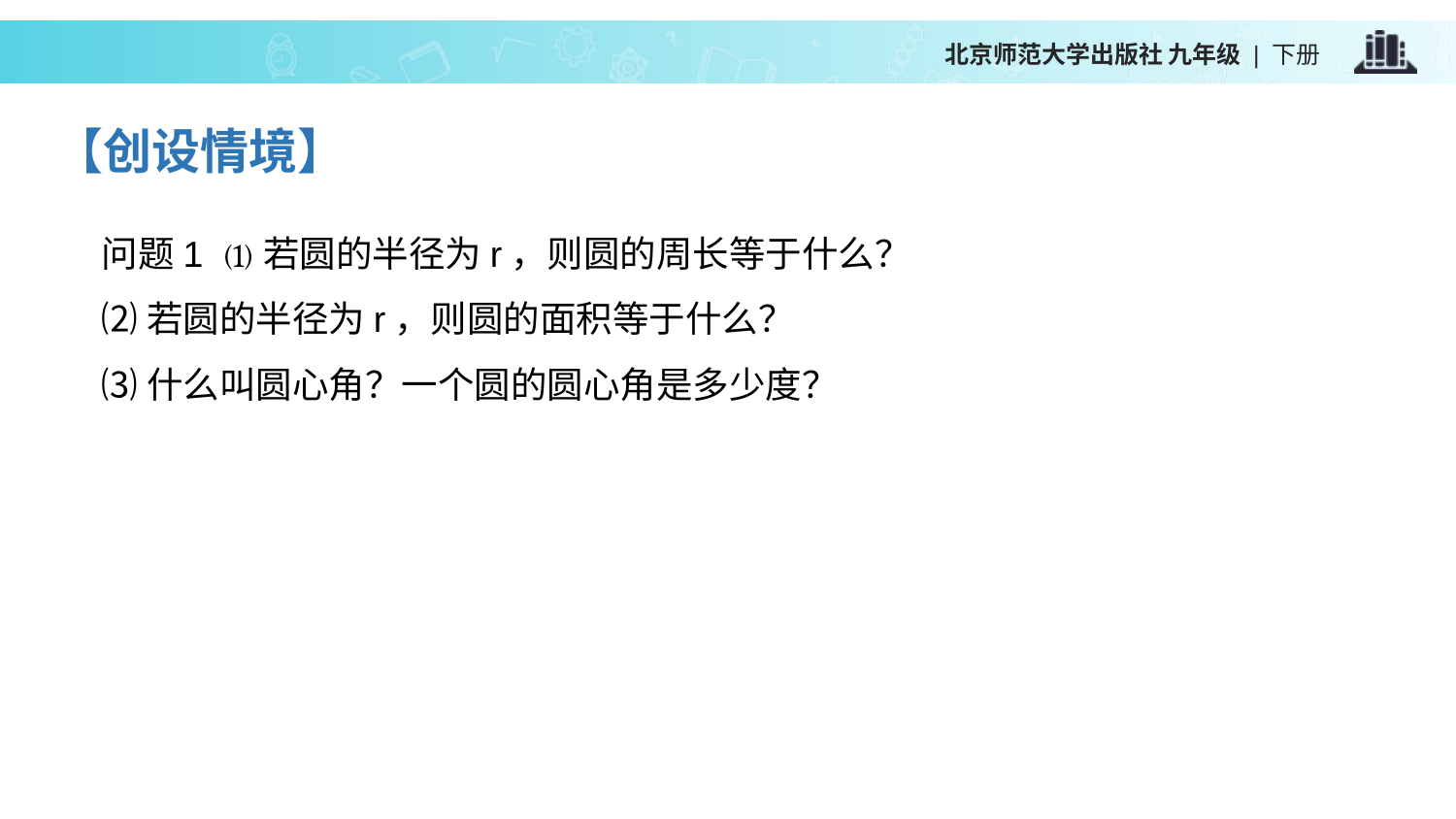

【创设情境】
问题1  ⑴若圆的半径为r，则圆的周长等于什么？
⑵若圆的半径为r，则圆的面积等于什么？
⑶什么叫圆心角？一个圆的圆心角是多少度？